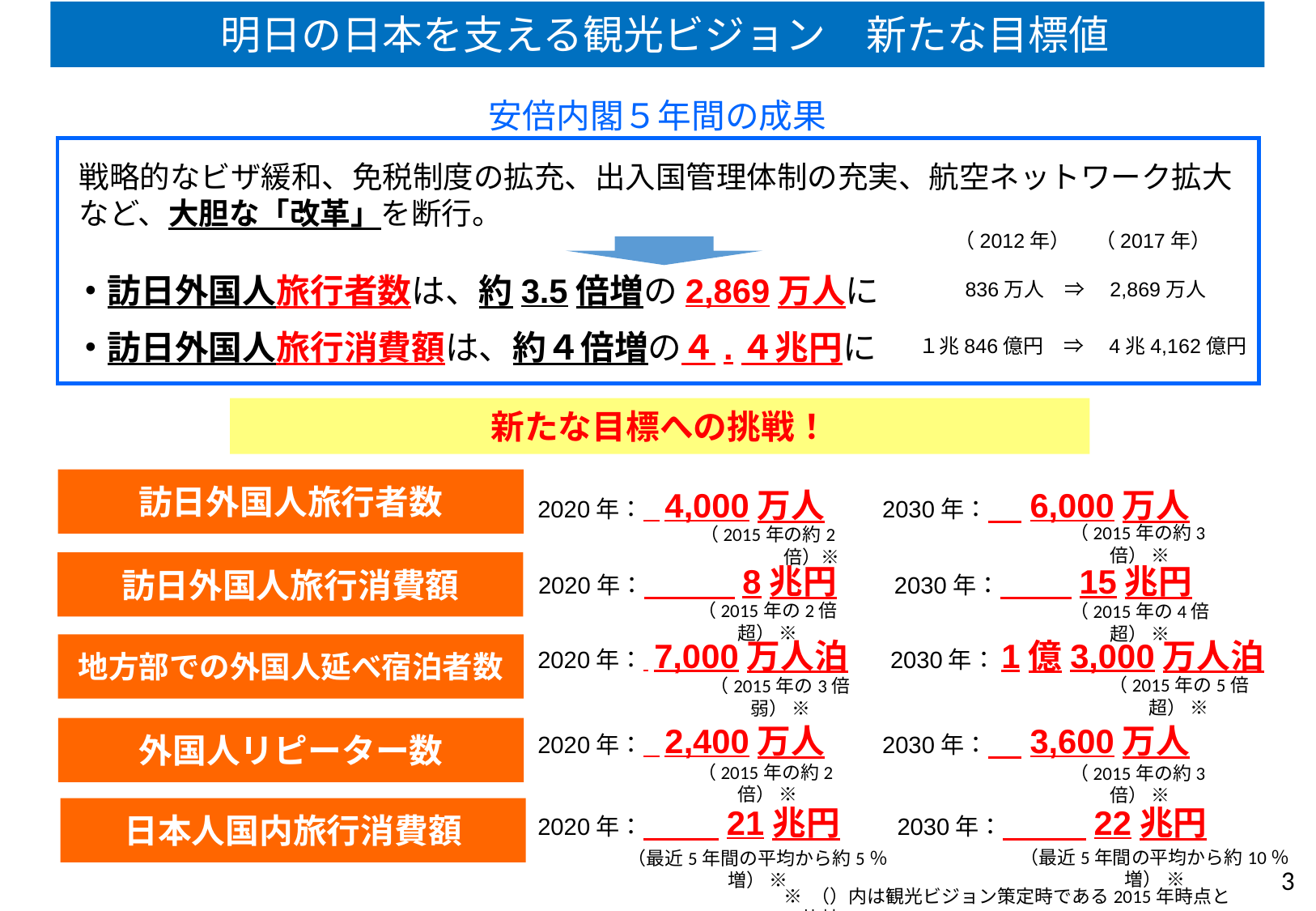

明日の日本を支える観光ビジョン　新たな目標値

安倍内閣５年間の成果

戦略的なビザ緩和、免税制度の拡充、出入国管理体制の充実、航空ネットワーク拡大
など、大胆な「改革」を断行。
（2012年） 　（2017年）

 836万人　⇒　2,869万人

１兆846億円　⇒　4兆4,162億円
・訪日外国人旅行者数は、約3.5倍増の2,869万人に

・訪日外国人旅行消費額は、約４倍増の４.４兆円に
新たな目標への挑戦！
2020年：   4,000万人　  2030年：　6,000万人
訪日外国人旅行者数
（2015年の約3倍） ※
（2015年の約2倍）※
2020年：　　   8兆円　  2030年：　     15兆円
訪日外国人旅行消費額
（2015年の2倍超） ※
（2015年の4倍超） ※
2020年： 7,000万人泊　2030年：1億3,000万人泊
地方部での外国人延べ宿泊者数
（2015年の5倍超） ※
（2015年の3倍弱） ※
2020年：   2,400万人　  2030年：　3,600万人
外国人リピーター数
（2015年の約2倍） ※
（2015年の約3倍） ※
2020年：　　 21兆円　  2030年：　　  22兆円
日本人国内旅行消費額
（最近5年間の平均から約10％増） ※
（最近5年間の平均から約5％増） ※
3
※ （）内は観光ビジョン策定時である2015年時点との比較